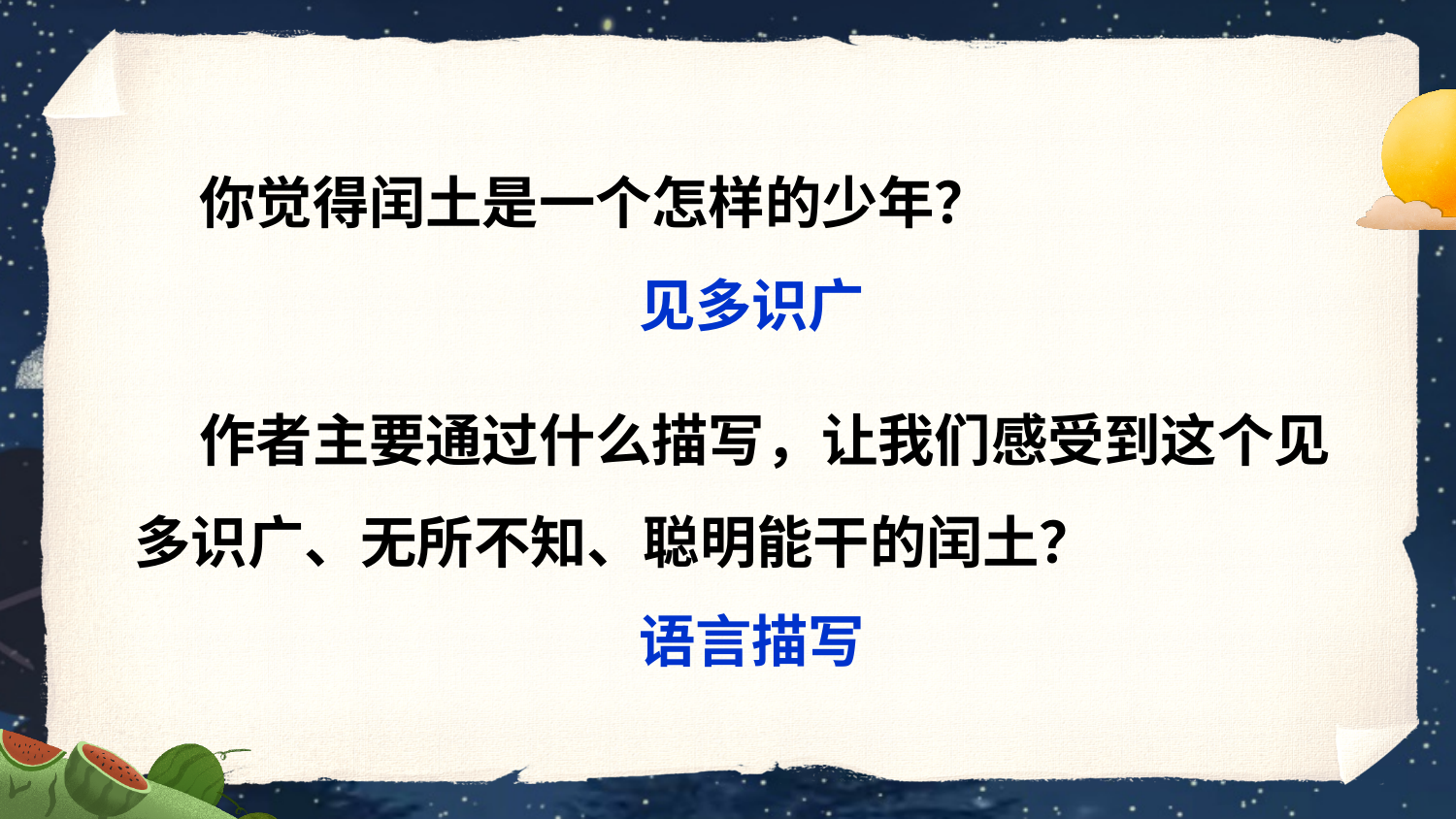

你觉得闰土是一个怎样的少年？
见多识广
    作者主要通过什么描写，让我们感受到这个见多识广、无所不知、聪明能干的闰土？
语言描写